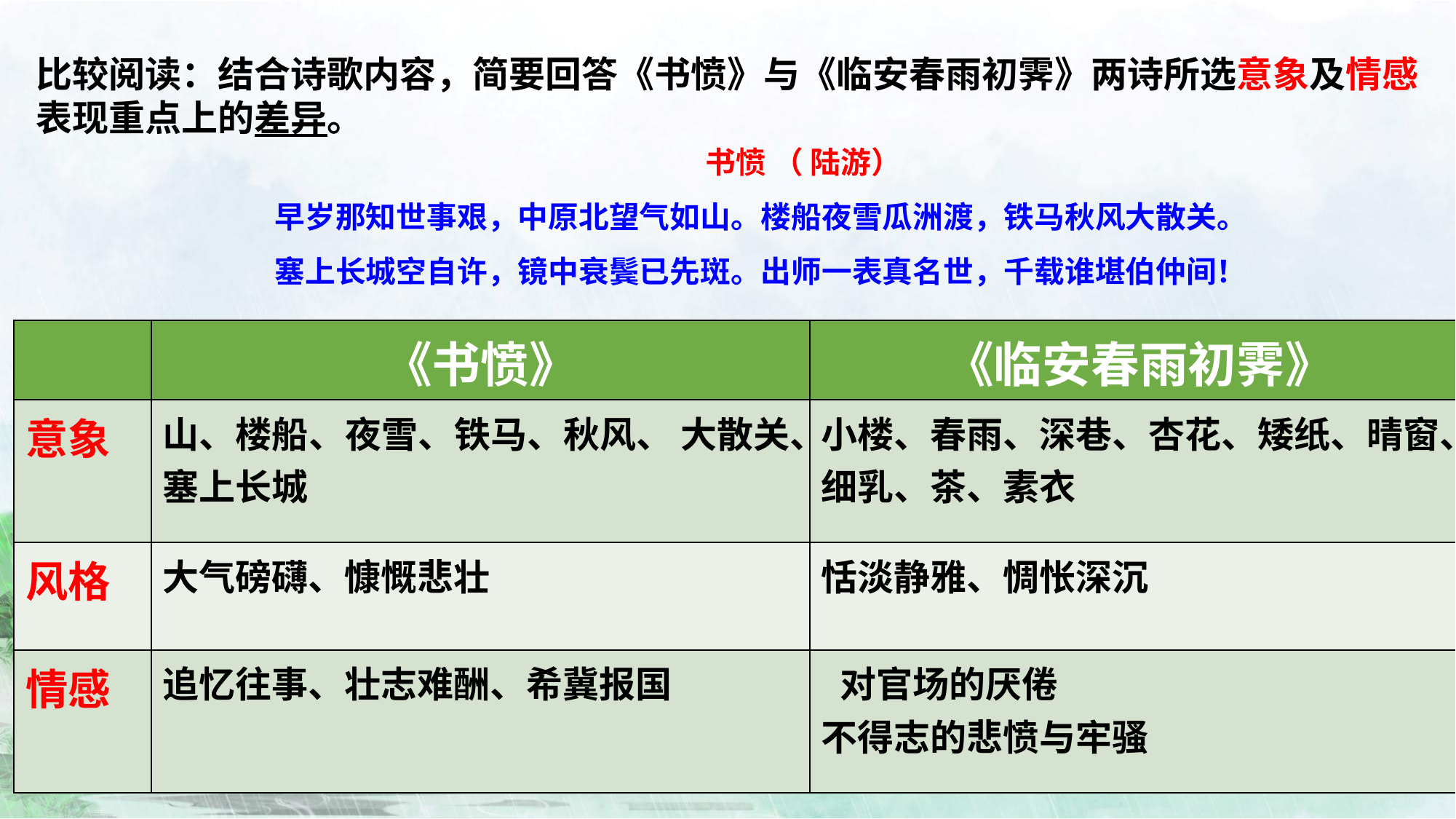

比较阅读：结合诗歌内容，简要回答《书愤》与《临安春雨初霁》两诗所选意象及情感表现重点上的差异。
书愤 （ 陆游）
早岁那知世事艰，中原北望气如山。楼船夜雪瓜洲渡，铁马秋风大散关。
塞上长城空自许，镜中衰鬓已先斑。出师一表真名世，千载谁堪伯仲间！
|  | 《书愤》 | 《临安春雨初霁》 |
| --- | --- | --- |
| 意象 | 山、楼船、夜雪、铁马、秋风、 大散关、塞上长城 | 小楼、春雨、深巷、杏花、矮纸、晴窗、细乳、茶、素衣 |
| 风格 | 大气磅礴、慷慨悲壮 | 恬淡静雅、惆怅深沉 |
| 情感 | 追忆往事、壮志难酬、希冀报国 | 对官场的厌倦 不得志的悲愤与牢骚 |